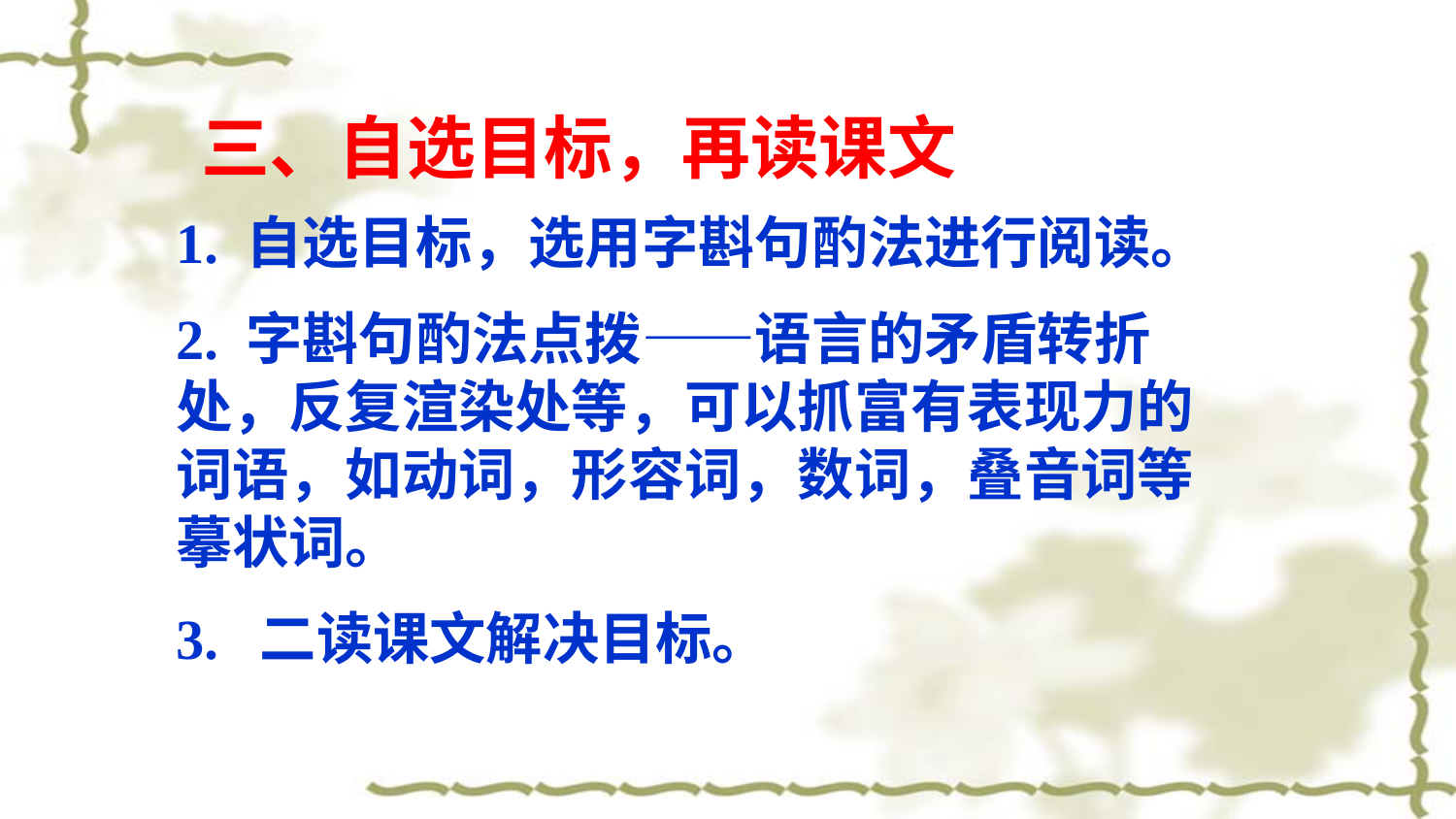

三、自选目标，再读课文
1. 自选目标，选用字斟句酌法进行阅读。
2. 字斟句酌法点拨——语言的矛盾转折处，反复渲染处等，可以抓富有表现力的词语，如动词，形容词，数词，叠音词等摹状词。
3.  二读课文解决目标。